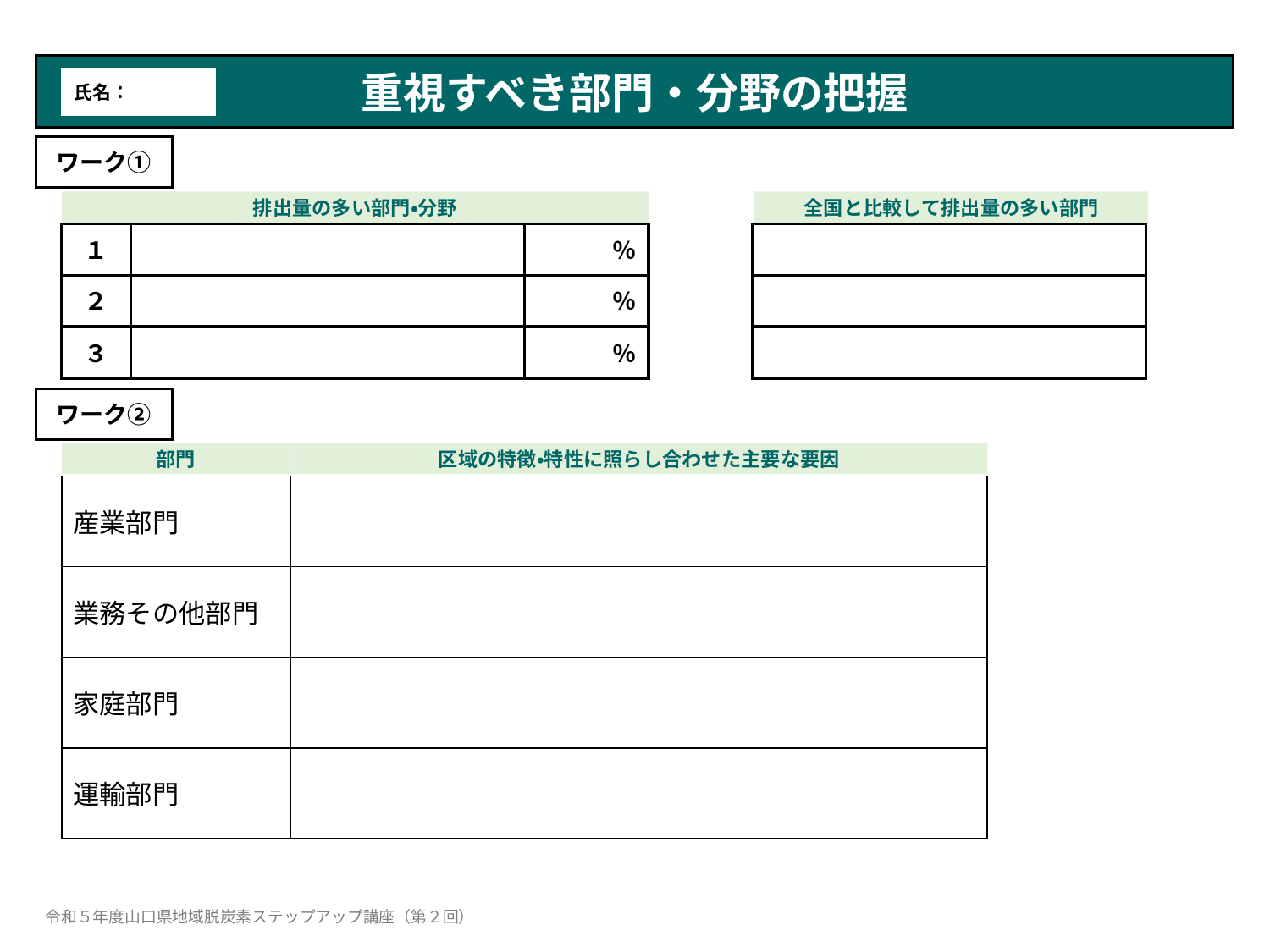

重視すべき部門・分野の把握
氏名：
ワーク①
排出量の多い部門・分野
全国と比較して排出量の多い部門
１

％

２

％

３

％

ワーク②
部門
区域の特徴・特性に照らし合わせた主要な要因
| 産業部門 |  |
| --- | --- |
| 業務その他部門 |  |
| 家庭部門 |  |
| 運輸部門 |  |
令和５年度山口県地域脱炭素ステップアップ講座（第２回）